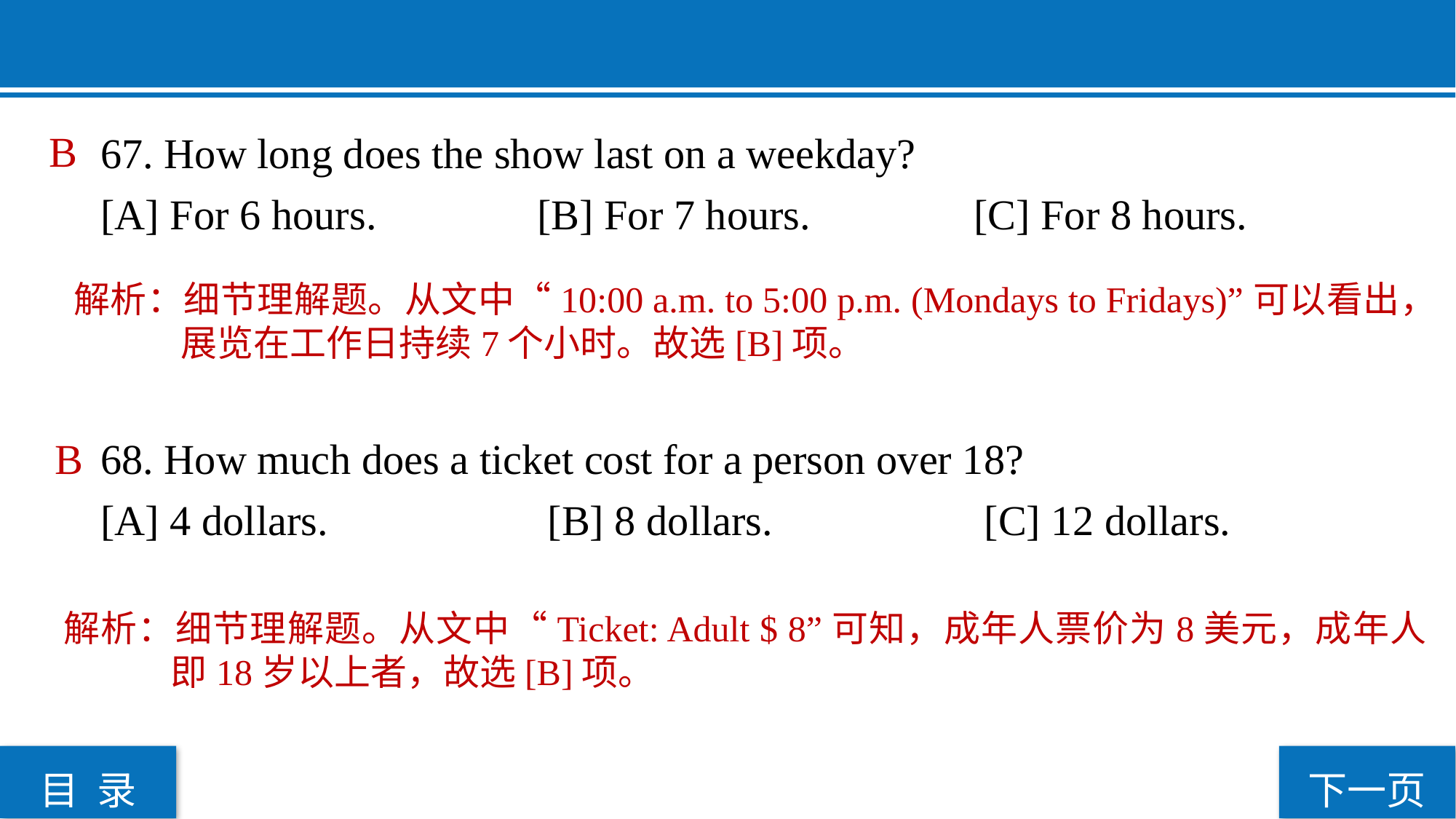

67. How long does the show last on a weekday?
[A] For 6 hours. 		[B] For 7 hours. 		[C] For 8 hours.

68. How much does a ticket cost for a person over 18?
[A] 4 dollars.		 [B] 8 dollars.		 [C] 12 dollars.
B
解析：细节理解题。从文中“10:00 a.m. to 5:00 p.m. (Mondays to Fridays)”可以看出，展览在工作日持续7个小时。故选[B]项。
B
解析：细节理解题。从文中“Ticket: Adult $ 8”可知，成年人票价为8美元，成年人即18岁以上者，故选[B]项。